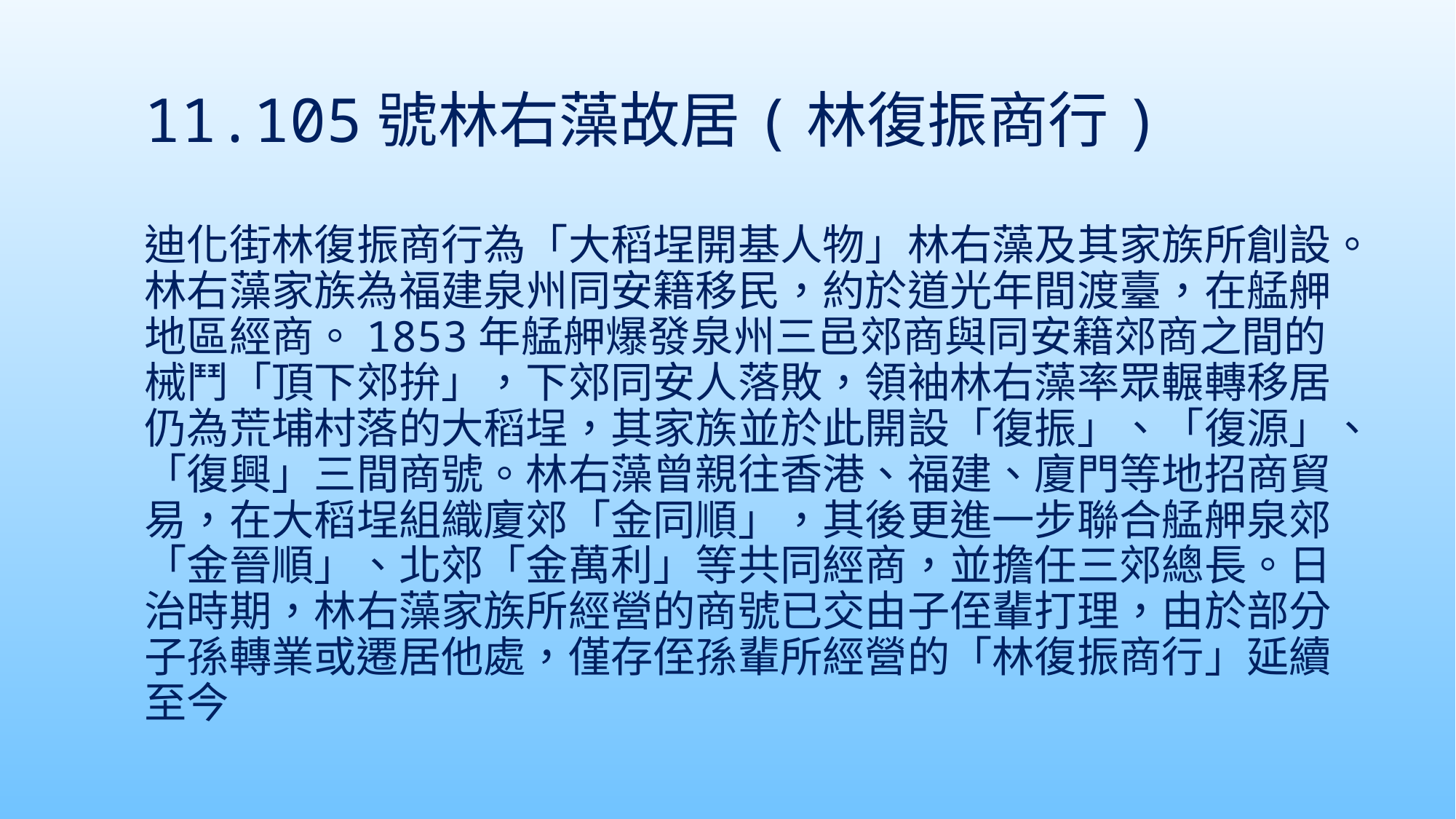

# 11.105號林右藻故居(林復振商行)
迪化街林復振商行為「大稻埕開基人物」林右藻及其家族所創設。林右藻家族為福建泉州同安籍移民，約於道光年間渡臺，在艋舺地區經商。1853年艋舺爆發泉州三邑郊商與同安籍郊商之間的械鬥「頂下郊拚」，下郊同安人落敗，領袖林右藻率眾輾轉移居仍為荒埔村落的大稻埕，其家族並於此開設「復振」、「復源」、「復興」三間商號。林右藻曾親往香港、福建、廈門等地招商貿易，在大稻埕組織廈郊「金同順」，其後更進一步聯合艋舺泉郊「金晉順」、北郊「金萬利」等共同經商，並擔任三郊總長。日治時期，林右藻家族所經營的商號已交由子侄輩打理，由於部分子孫轉業或遷居他處，僅存侄孫輩所經營的「林復振商行」延續至今